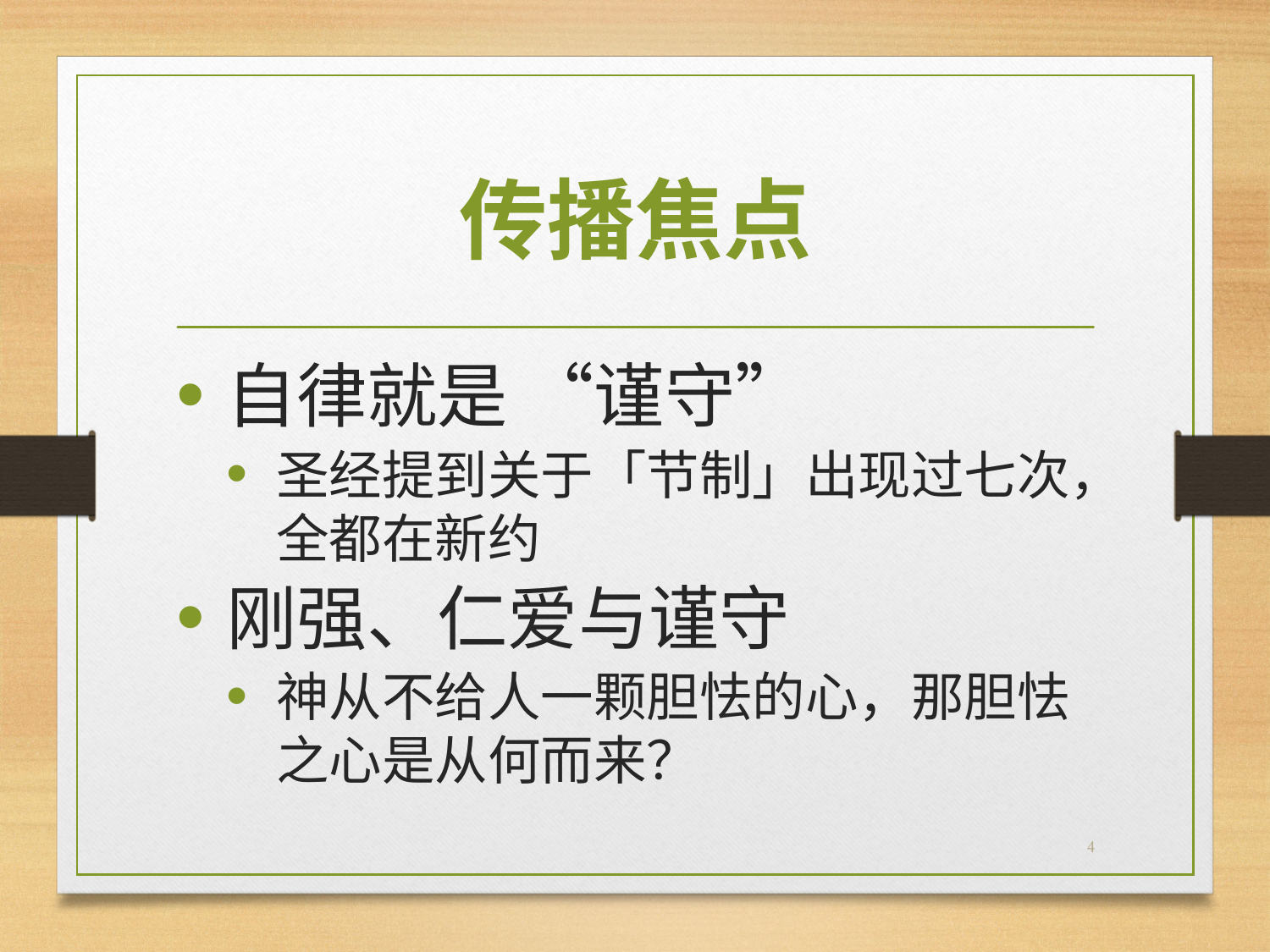

# 传播焦点
自律就是 “谨守”
圣经提到关于「节制」出现过七次，全都在新约
刚强、仁爱与谨守
神从不给人一颗胆怯的心，那胆怯之心是从何而来？
4